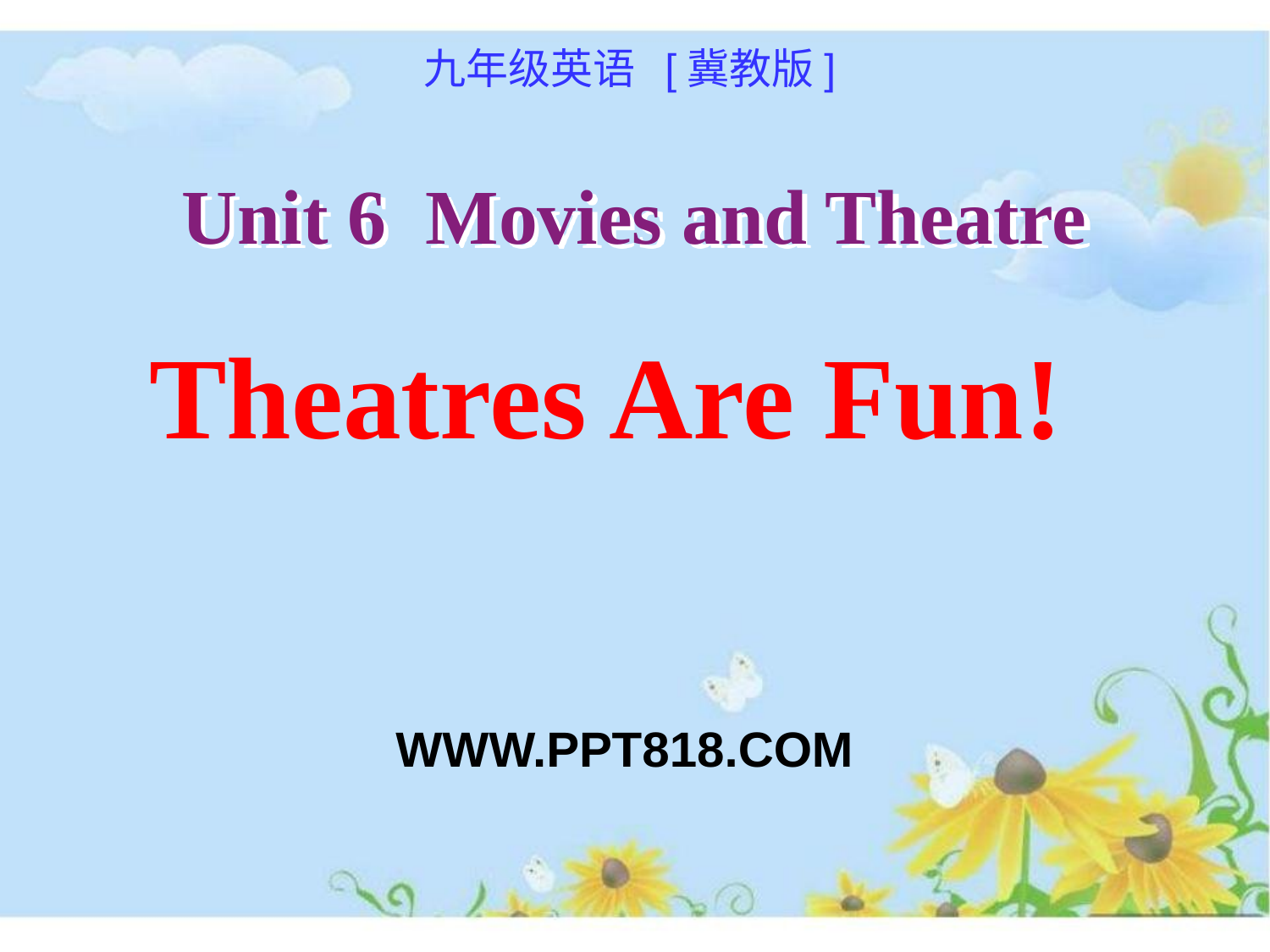

九年级英语  [冀教版]
Unit 6  Movies and Theatre
Theatres Are Fun!
WWW.PPT818.COM